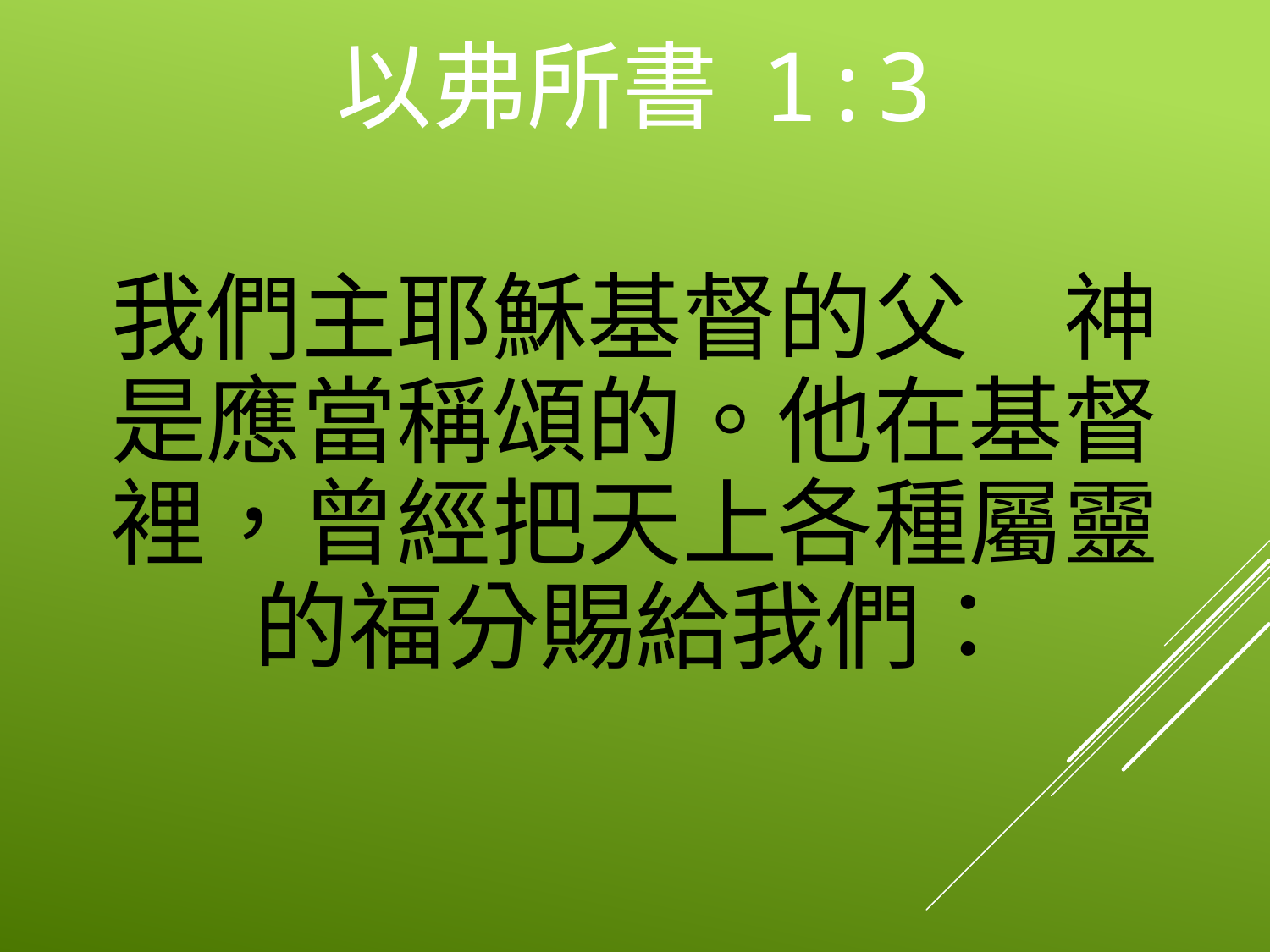

# 以弗所書 1:3
我們主耶穌基督的父　神是應當稱頌的。他在基督裡，曾經把天上各種屬靈的福分賜給我們：